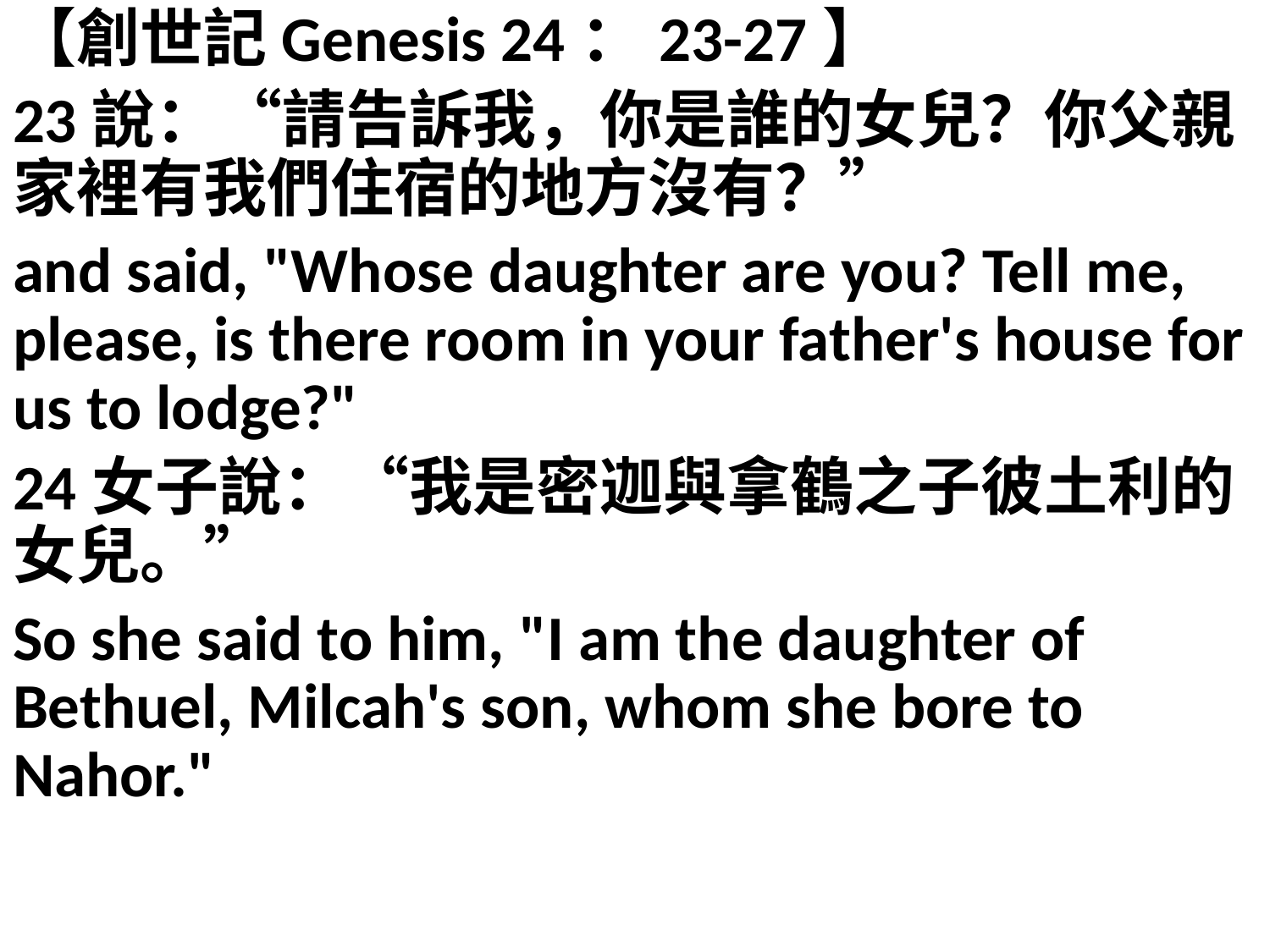

【創世記Genesis 24：23-27】
23說：“請告訴我，你是誰的女兒？你父親家裡有我們住宿的地方沒有？”
and said, "Whose daughter are you? Tell me, please, is there room in your father's house for us to lodge?"
24女子說：“我是密迦與拿鶴之子彼土利的女兒。”
So she said to him, "I am the daughter of Bethuel, Milcah's son, whom she bore to Nahor."